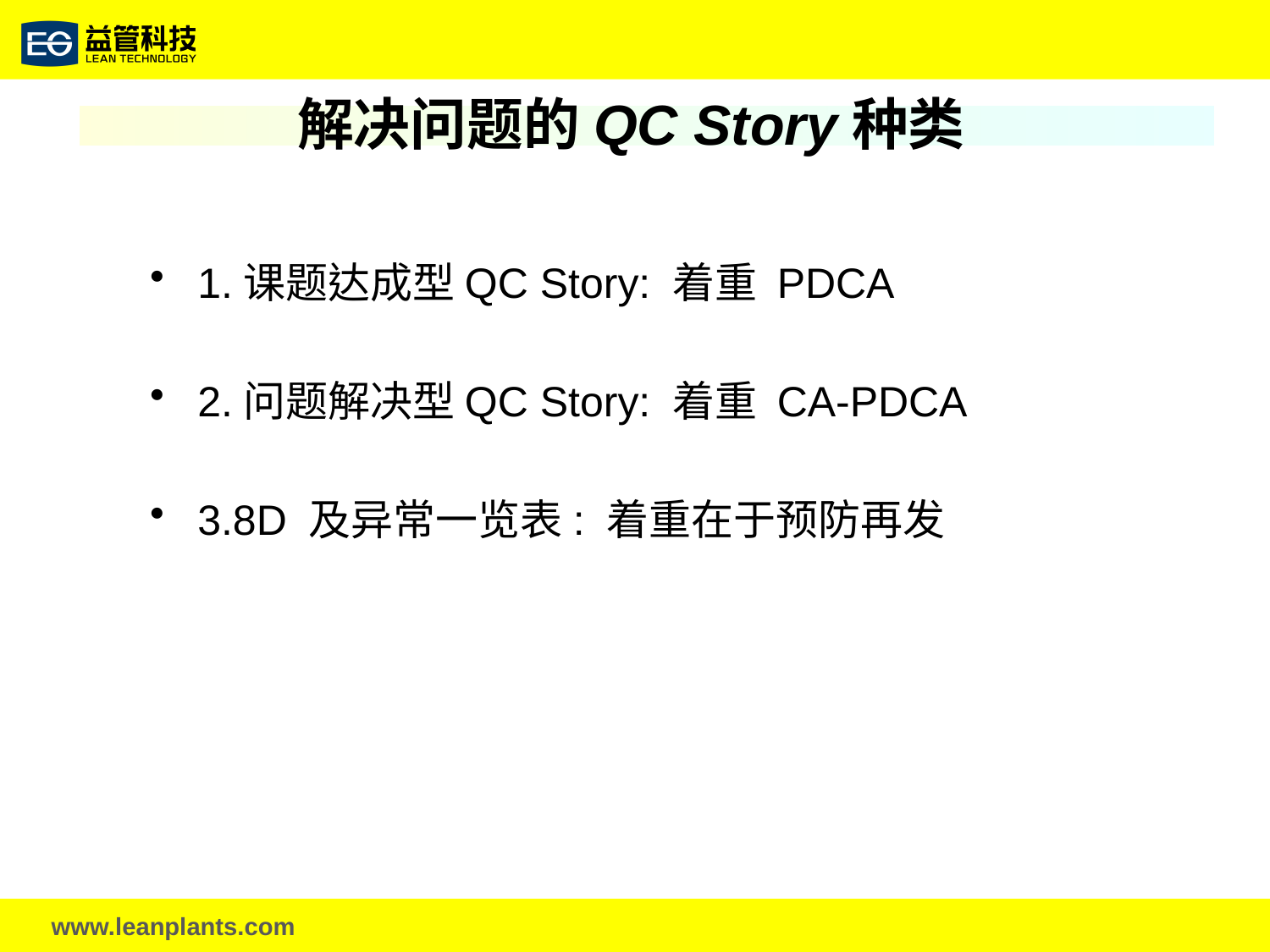

# 解决问题的QC Story种类
1.课题达成型QC Story: 着重 PDCA

2.问题解决型QC Story: 着重 CA-PDCA

3.8D 及异常一览表: 着重在于预防再发
32